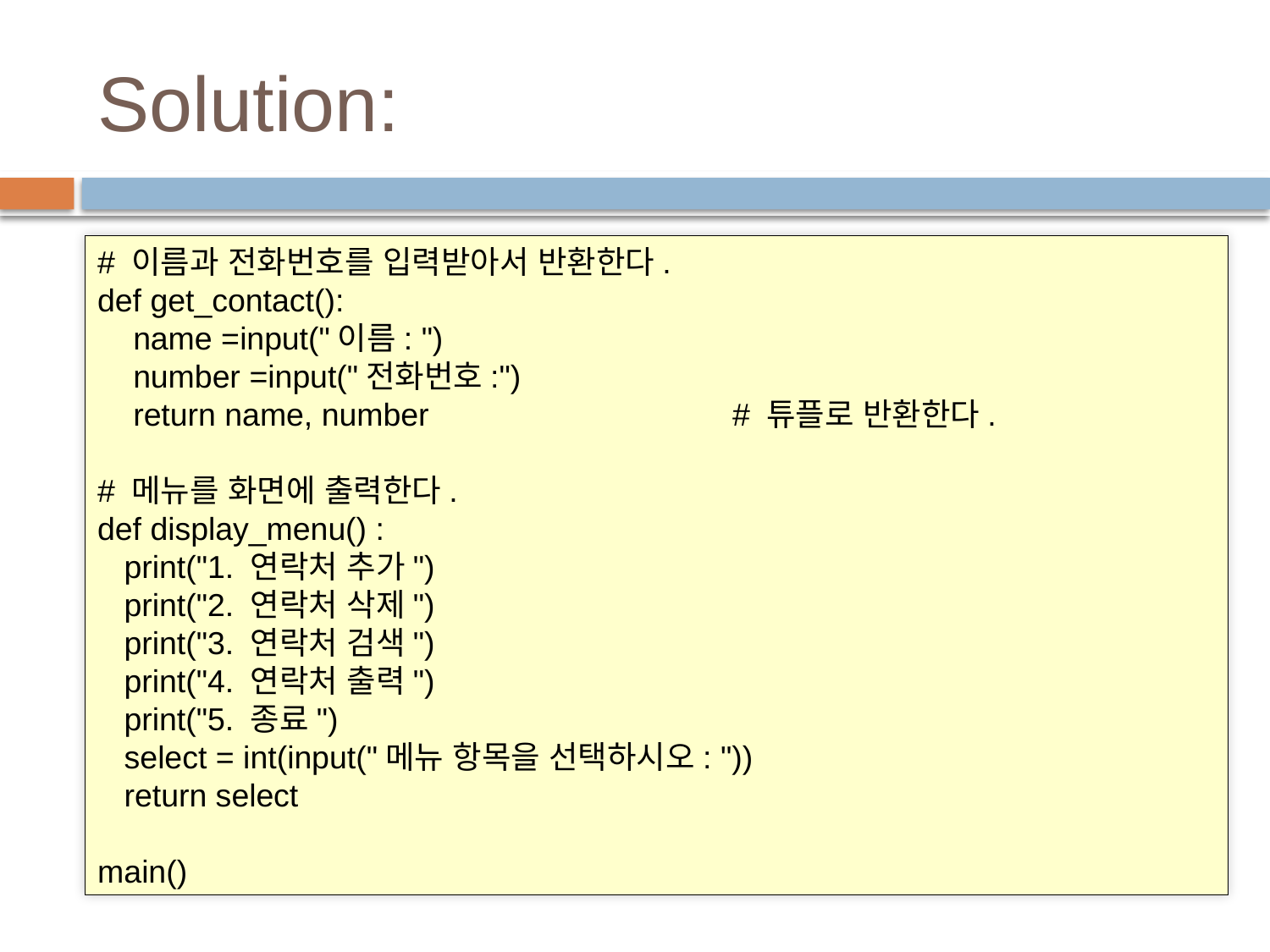

# Solution:
# 이름과 전화번호를 입력받아서 반환한다.
def get_contact():
    name =input("이름: ")
    number =input("전화번호:")
    return name, number			# 튜플로 반환한다.

# 메뉴를 화면에 출력한다.
def display_menu() :
   print("1. 연락처 추가")
   print("2. 연락처 삭제")
   print("3. 연락처 검색")
   print("4. 연락처 출력")
   print("5. 종료")
   select = int(input("메뉴 항목을 선택하시오: "))
   return select

main()